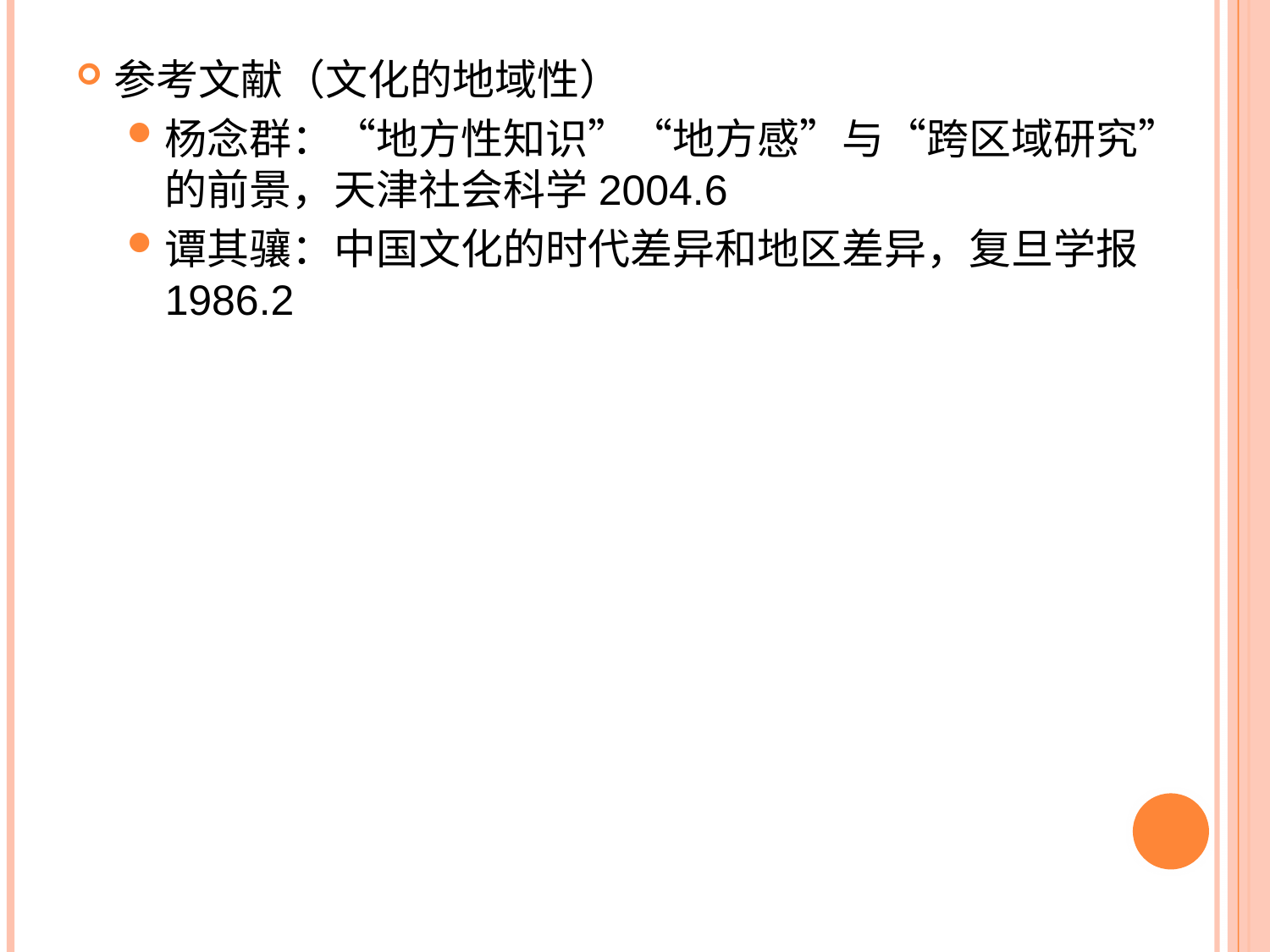

参考文献（文化的地域性）
杨念群：“地方性知识”“地方感”与“跨区域研究”的前景，天津社会科学2004.6
谭其骧：中国文化的时代差异和地区差异，复旦学报1986.2